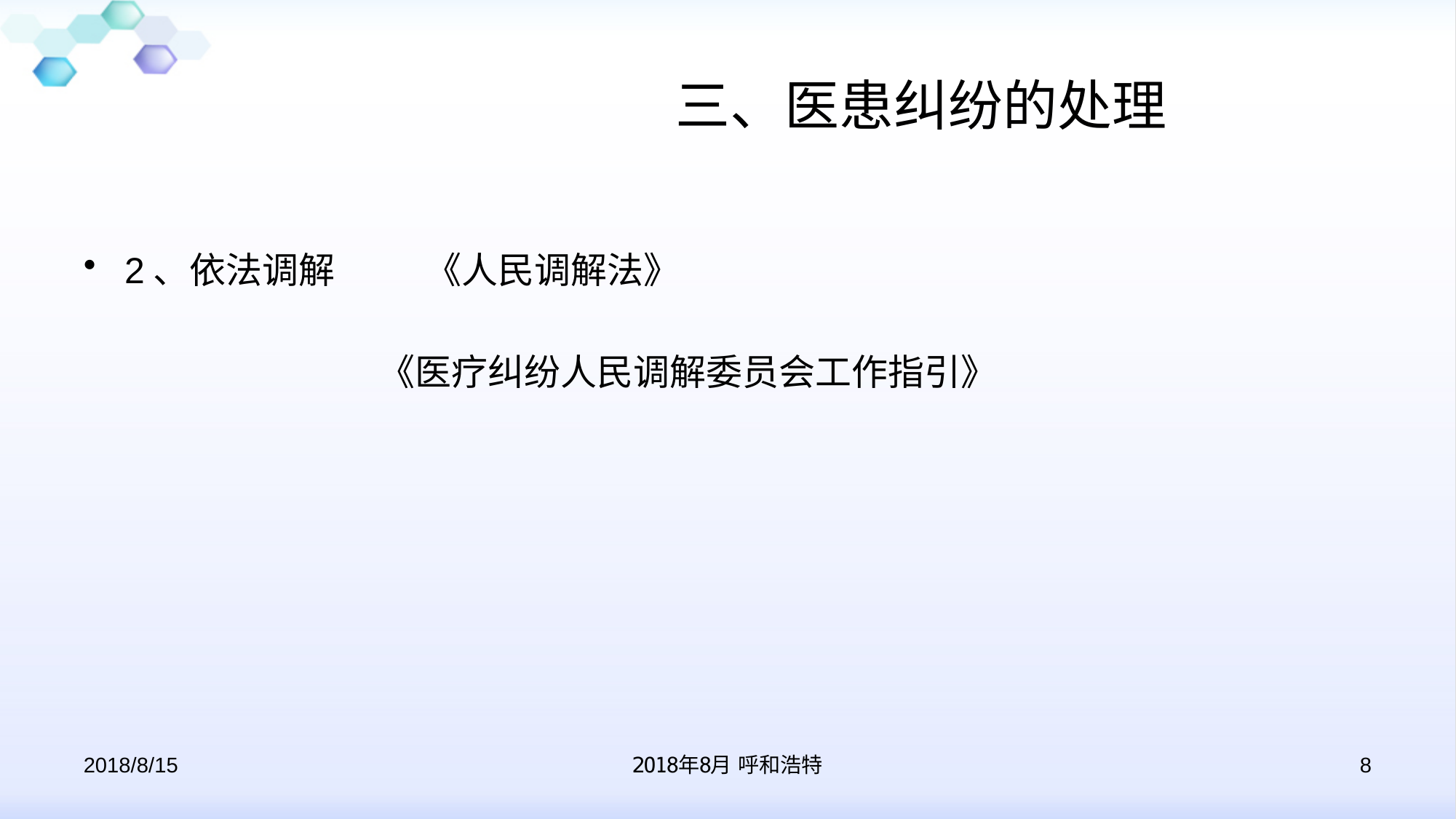

# 三、医患纠纷的处理

2、依法调解           《人民调解法》

                                   《医疗纠纷人民调解委员会工作指引》
2018/8/15
2018年8月 呼和浩特
8